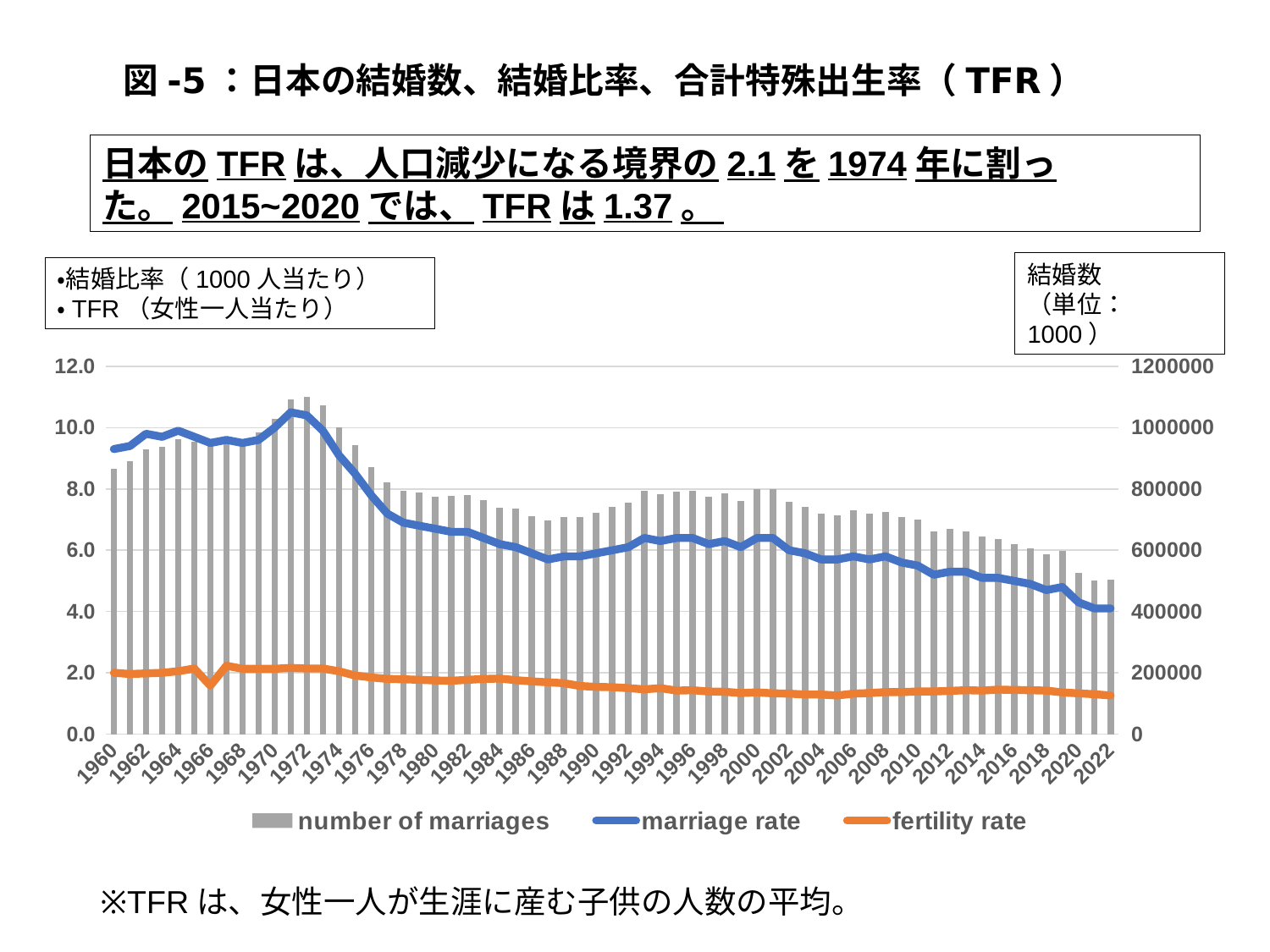

# 図-5：日本の結婚数、結婚比率、合計特殊出生率（TFR）
日本のTFRは、人口減少になる境界の2.1を1974年に割った。2015~2020では、TFRは1.37。
結婚数
（単位：1000）
・結婚比率（1000人当たり）
・TFR（女性一人当たり）

### Chart

| Category |  |  |  |
|---|---|---|---|
※TFRは、女性一人が生涯に産む子供の人数の平均。